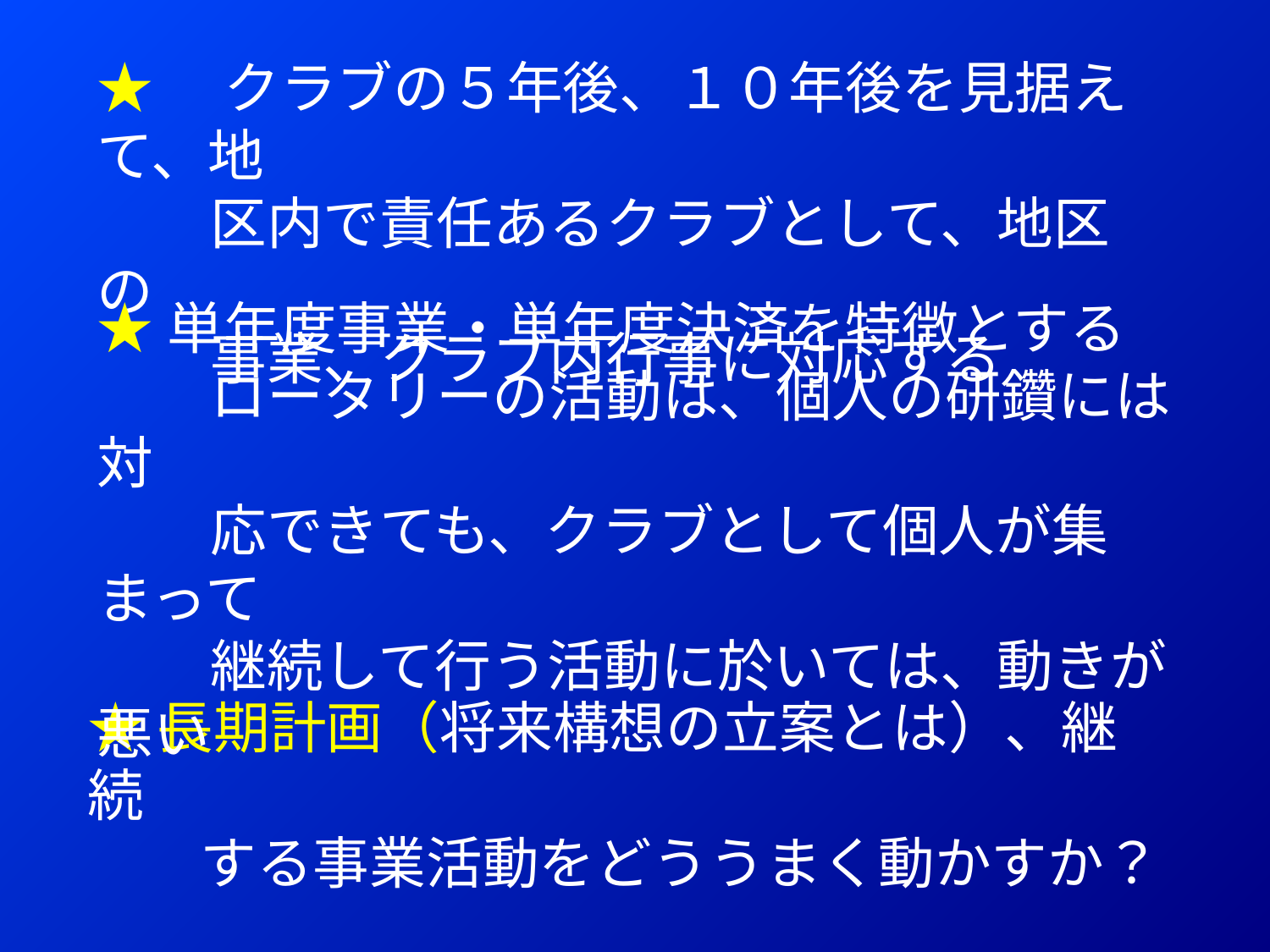

★　クラブの５年後、１０年後を見据えて、地
　　区内で責任あるクラブとして、地区の
　　事業、クラブ内行事に対応する
★単年度事業・単年度決済を特徴とする
　　ロータリーの活動は、個人の研鑽には対
　　応できても、クラブとして個人が集まって
　　継続して行う活動に於いては、動きが悪い

★長期計画（将来構想の立案とは）、継続
　　する事業活動をどううまく動かすか？